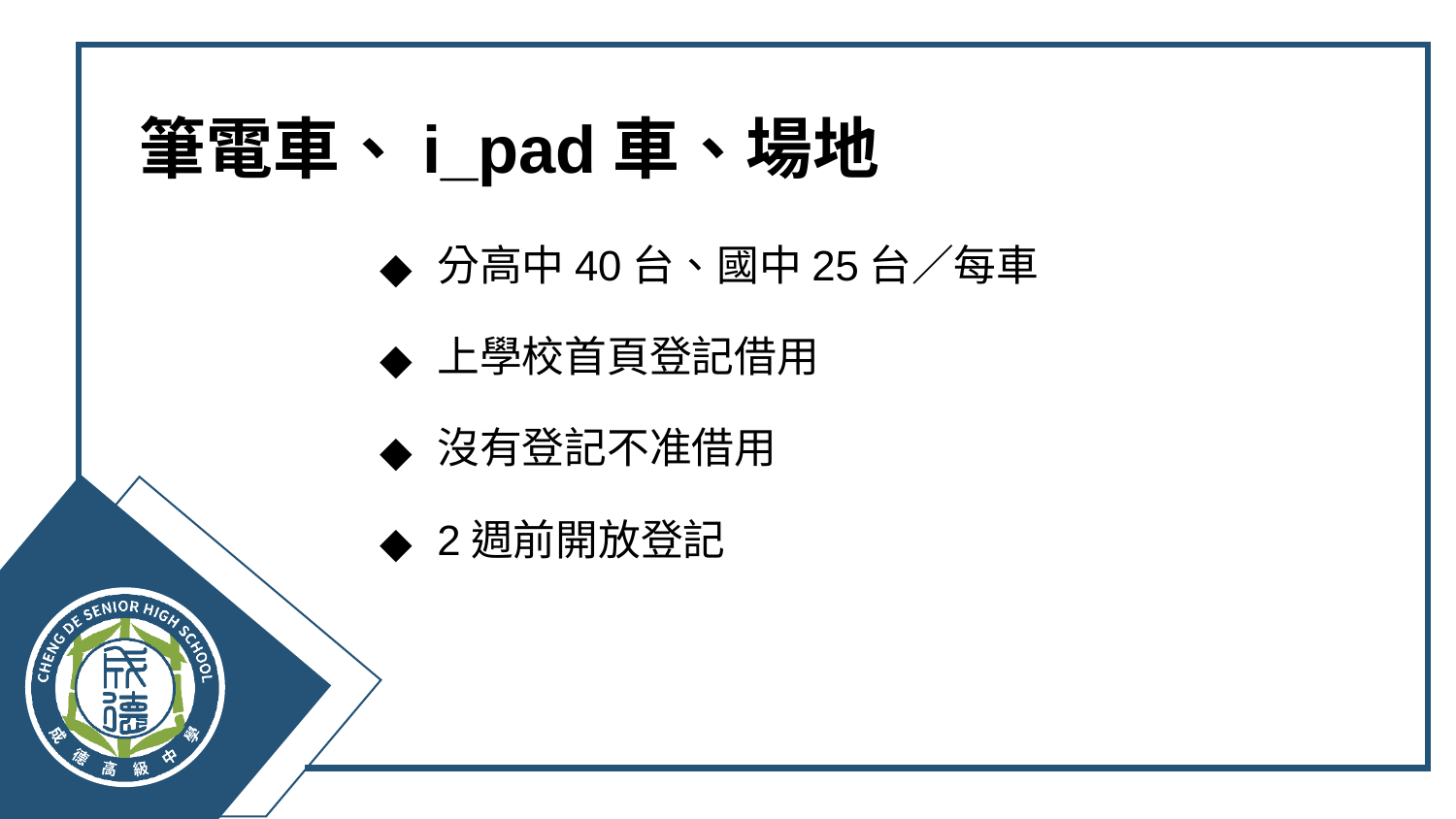

# 筆電車、i_pad車、場地
分高中40台、國中25台／每車
上學校首頁登記借用
沒有登記不准借用
2週前開放登記